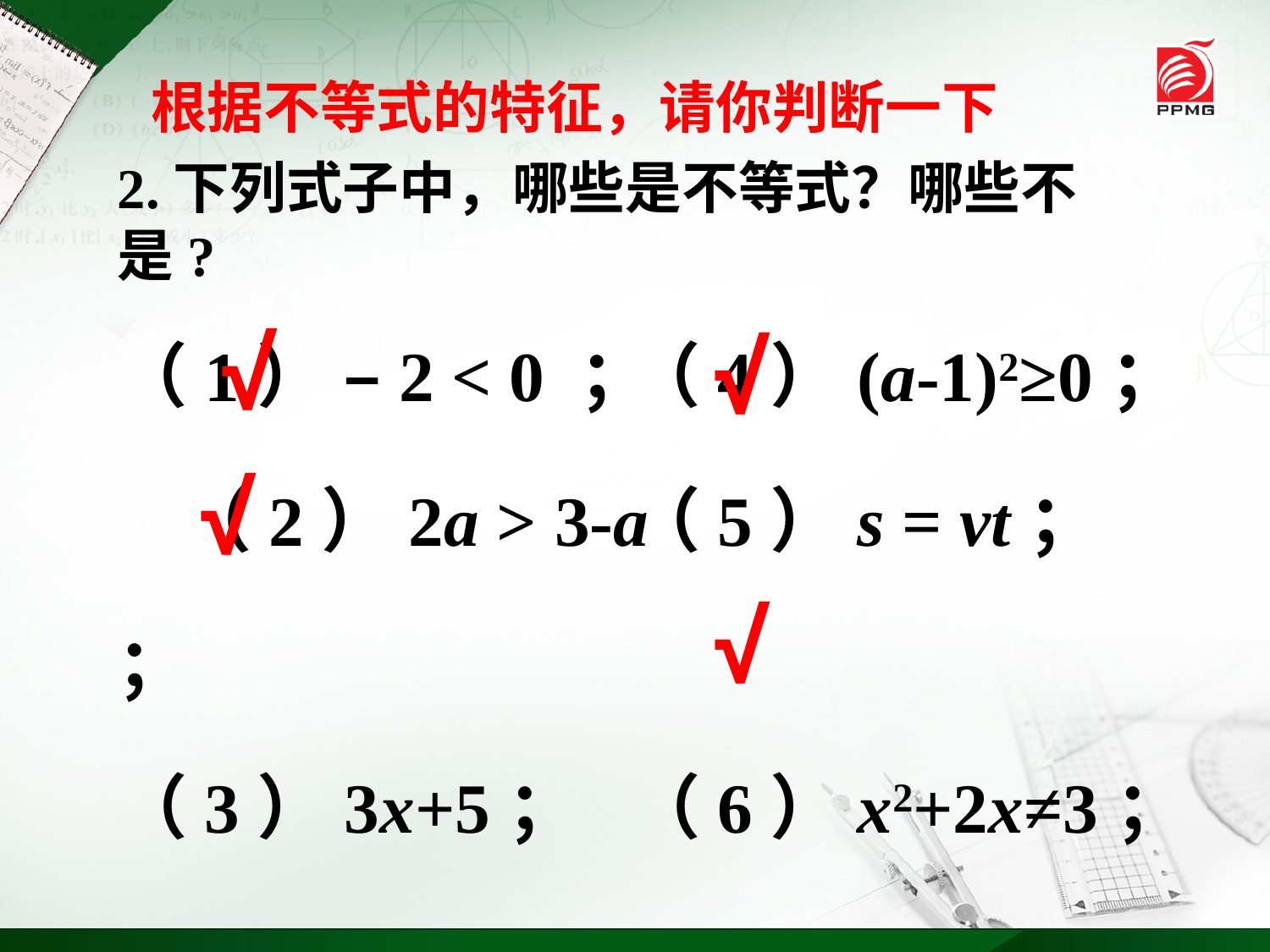

根据不等式的特征，请你判断一下
2.下列式子中，哪些是不等式？哪些不是?
（1） –2 < 0 ；        （2）2a > 3-a ；
（3）3x+5；

（4）(a-1)2≥0；
（5）s = vt；
（6）x2+2x≠3；
√
√

√
√